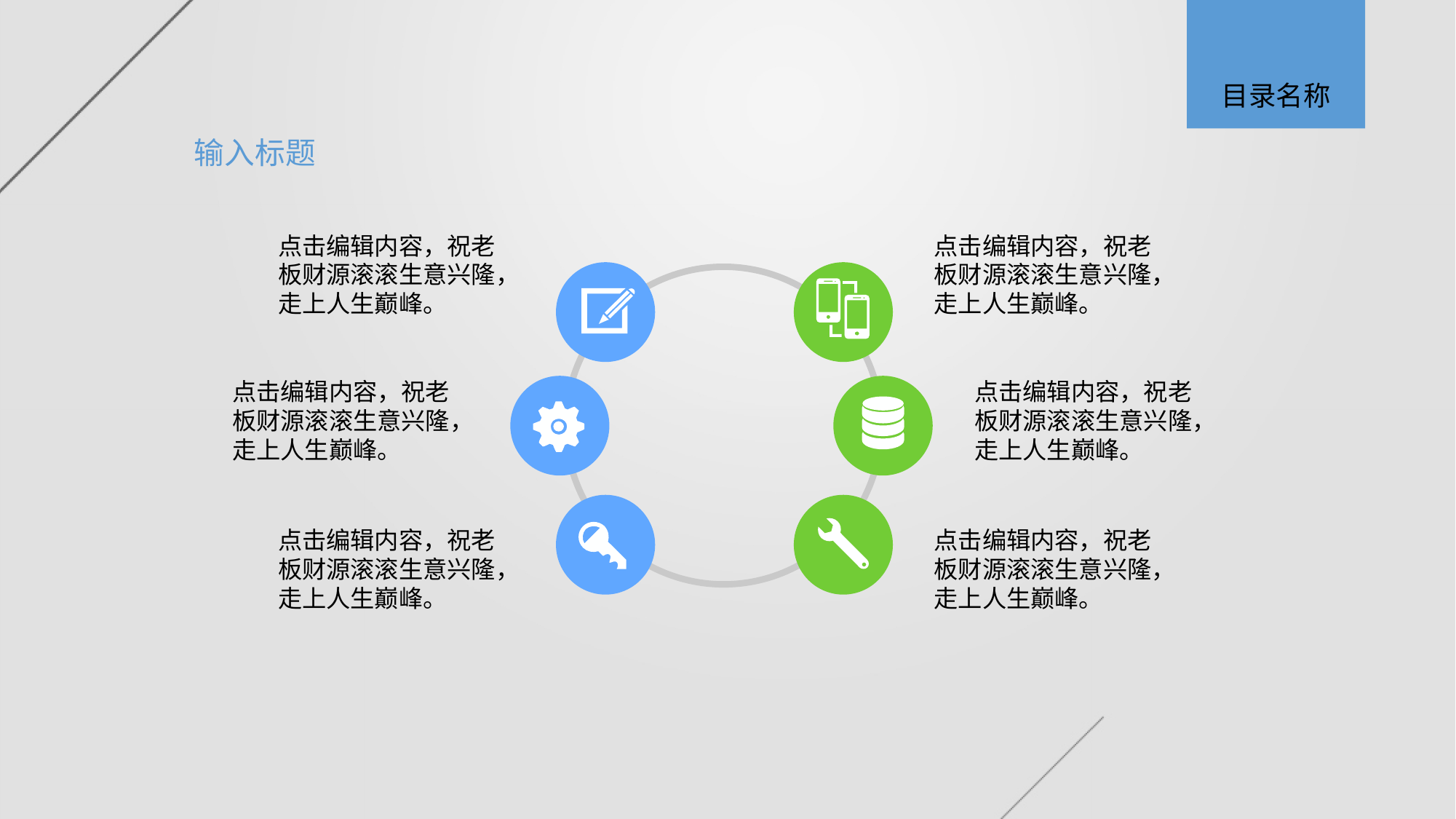

目录名称
输入标题
点击编辑内容，祝老板财源滚滚生意兴隆，走上人生巅峰。
点击编辑内容，祝老板财源滚滚生意兴隆，走上人生巅峰。

点击编辑内容，祝老板财源滚滚生意兴隆，走上人生巅峰。
点击编辑内容，祝老板财源滚滚生意兴隆，走上人生巅峰。
点击编辑内容，祝老板财源滚滚生意兴隆，走上人生巅峰。
点击编辑内容，祝老板财源滚滚生意兴隆，走上人生巅峰。